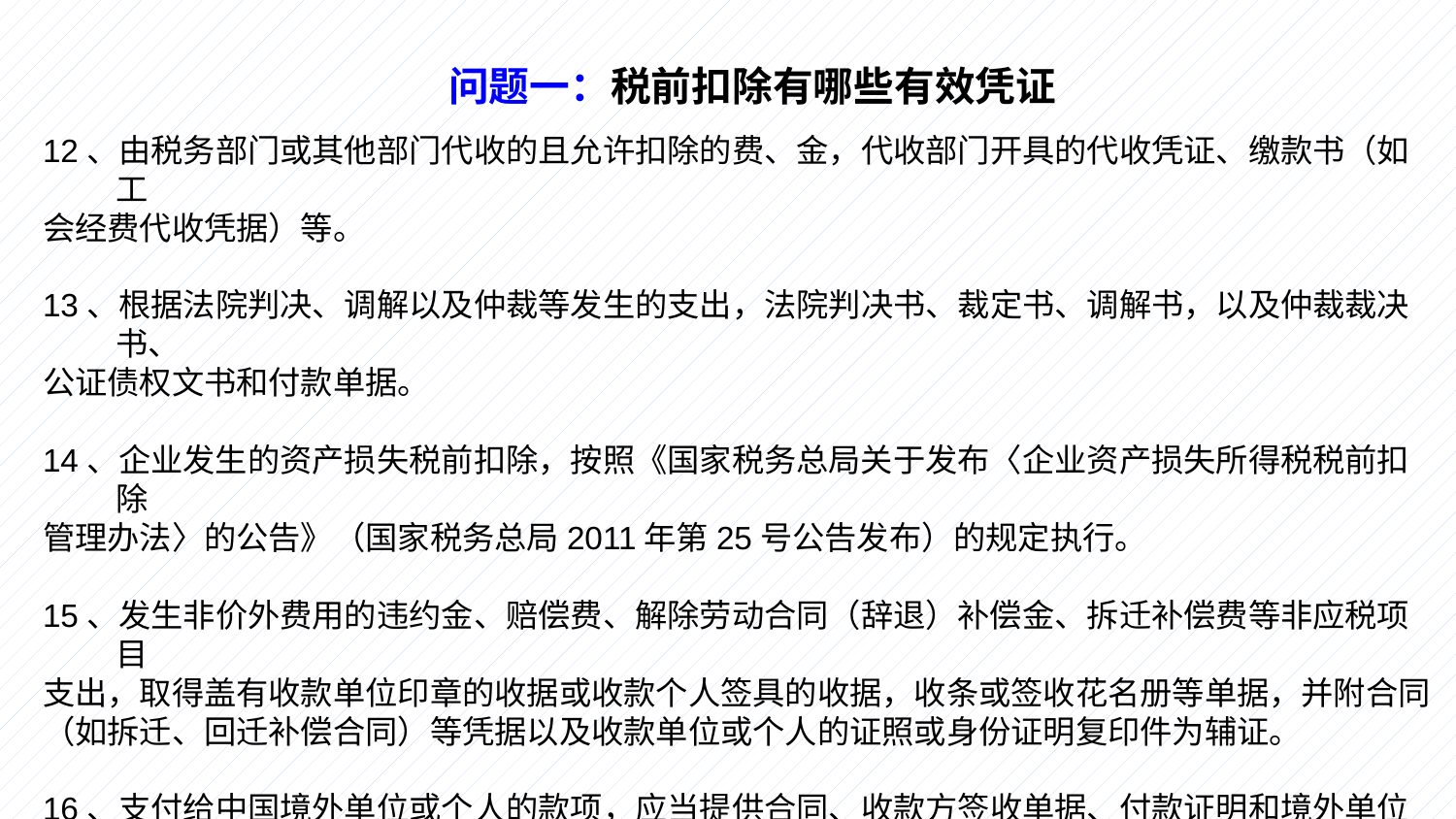

问题一：税前扣除有哪些有效凭证
12、由税务部门或其他部门代收的且允许扣除的费、金，代收部门开具的代收凭证、缴款书（如工
会经费代收凭据）等。

13、根据法院判决、调解以及仲裁等发生的支出，法院判决书、裁定书、调解书，以及仲裁裁决书、
公证债权文书和付款单据。

14、企业发生的资产损失税前扣除，按照《国家税务总局关于发布〈企业资产损失所得税税前扣除
管理办法〉的公告》（国家税务总局2011年第25号公告发布）的规定执行。

15、发生非价外费用的违约金、赔偿费、解除劳动合同（辞退）补偿金、拆迁补偿费等非应税项目
支出，取得盖有收款单位印章的收据或收款个人签具的收据，收条或签收花名册等单据，并附合同
（如拆迁、回迁补偿合同）等凭据以及收款单位或个人的证照或身份证明复印件为辅证。

16、支付给中国境外单位或个人的款项，应当提供合同、收款方签收单据、付款证明和境外单位的
对账单或者发票等。税务机关在审查时有疑义的，可以要求其提供境外公证机构或者注册会计师的
确认证明并经税务机关审核认可。\